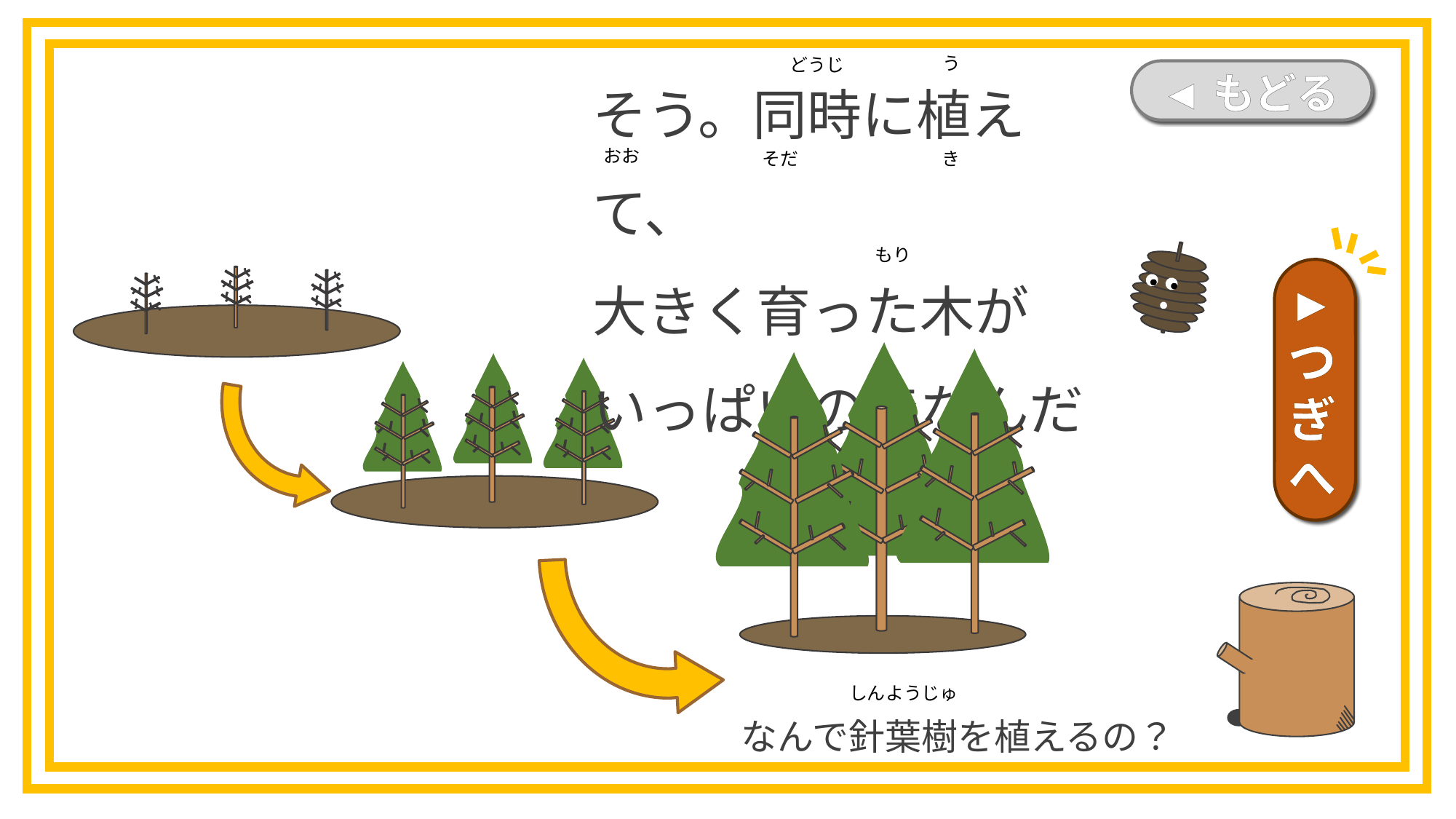

そう。同時に植えて、
大きく育った木が
いっぱいの森なんだ

う
どうじ
◄もどる

おお
そだ
き
もり

►つぎへ

なんで針葉樹を植えるの？
しんようじゅ